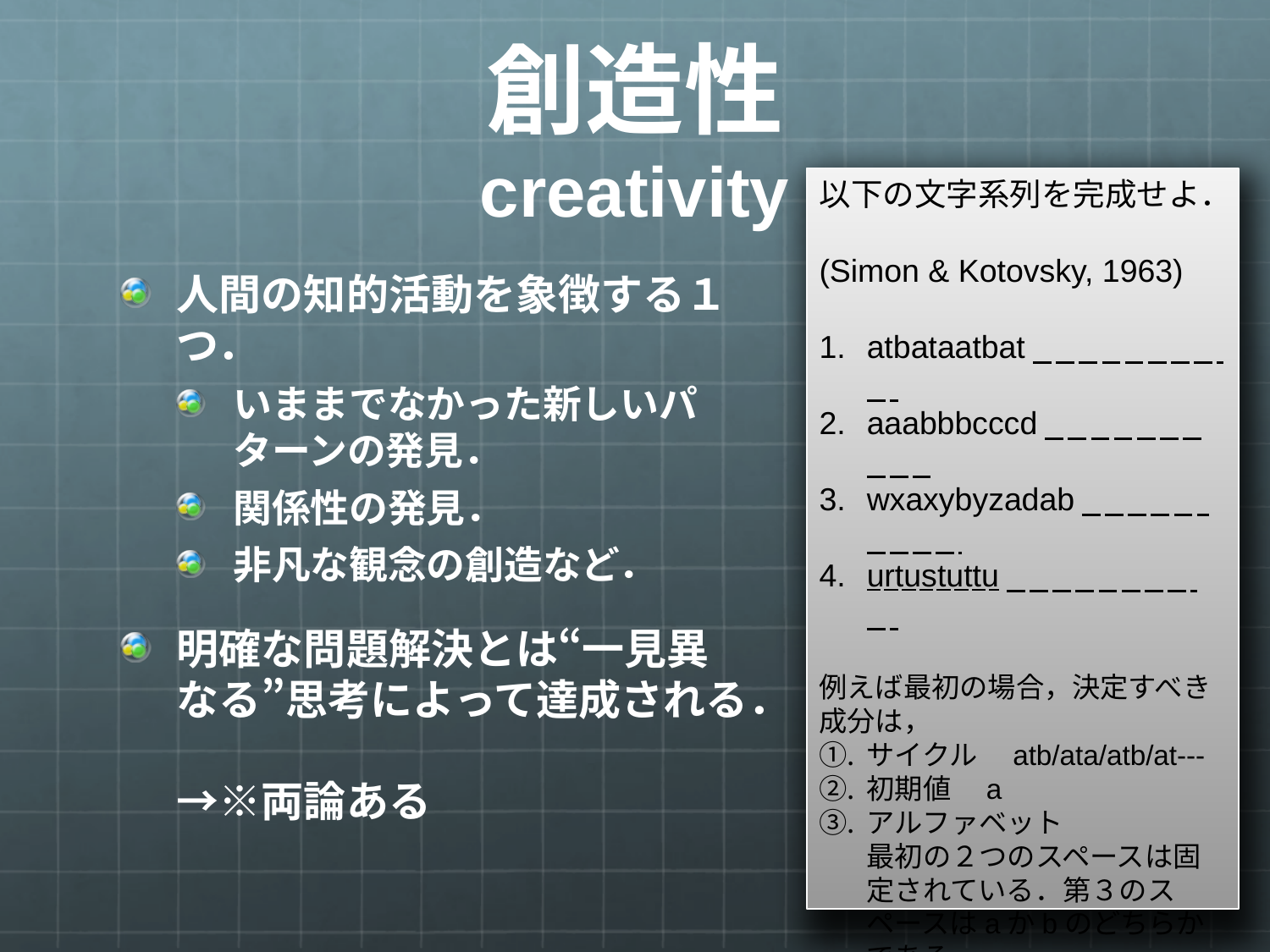

# 創造性 creativity
以下の文字系列を完成せよ．
(Simon & Kotovsky, 1963)

atbataatbat
aaabbbcccd
wxaxybyzadab
urtustuttu

例えば最初の場合，決定すべき成分は，
サイクル　atb/ata/atb/at---
初期値　a
アルファベット
最初の２つのスペースは固定されている．第３のスペースはaかbのどちらかである．
系列相互作用
最初の２つの文字は同じであるが，次の文字は各サイクルでaからb，bからaなどとなる．
人間の知的活動を象徴する１つ．
いままでなかった新しいパターンの発見．
関係性の発見．
非凡な観念の創造など．
明確な問題解決とは“一見異なる”思考によって達成される．
→※両論ある